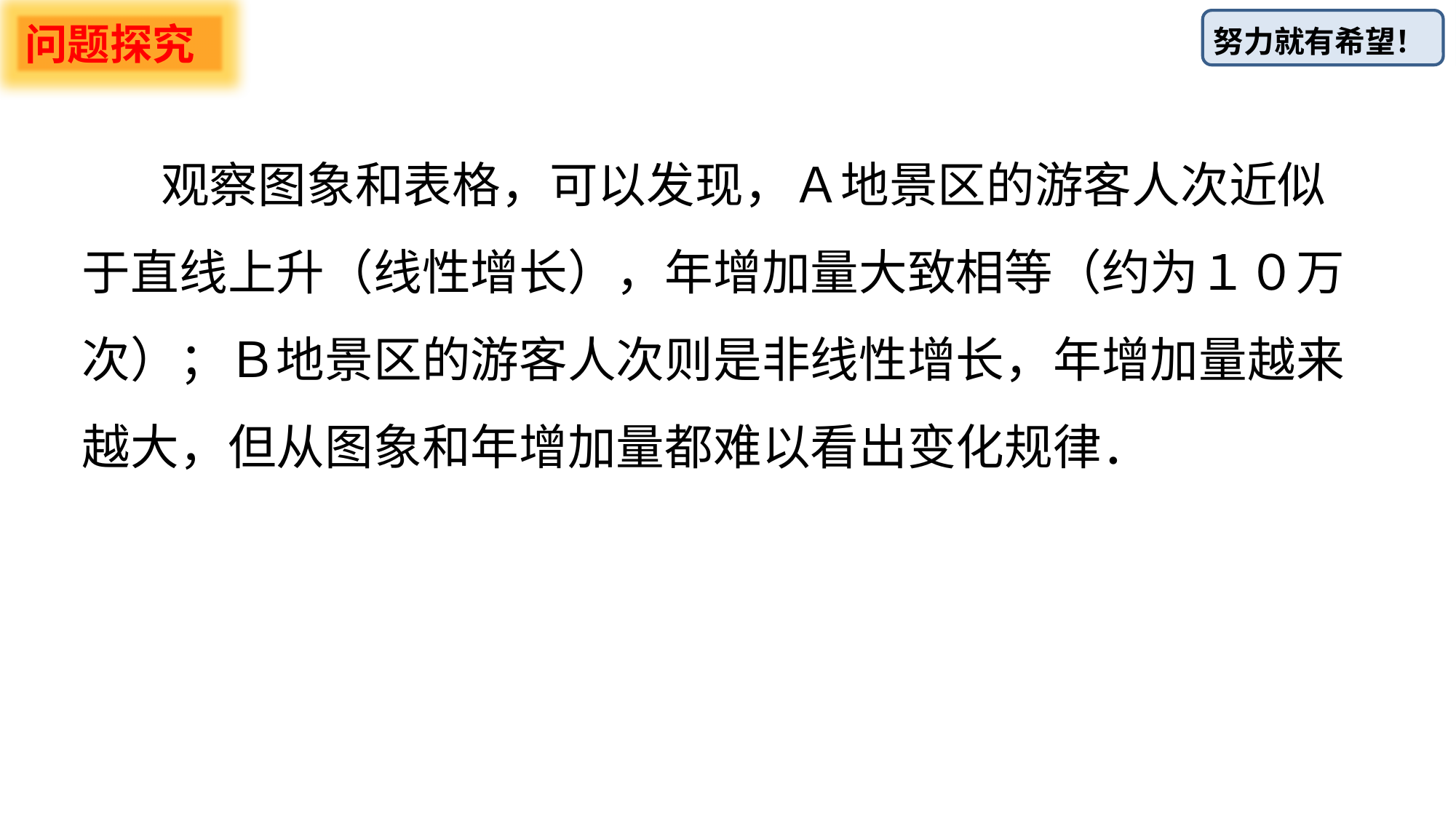

问题探究
     观察图象和表格，可以发现，Ａ地景区的游客人次近似于直线上升（线性增长），年增加量大致相等（约为１０万次）；Ｂ地景区的游客人次则是非线性增长，年增加量越来越大，但从图象和年增加量都难以看出变化规律．